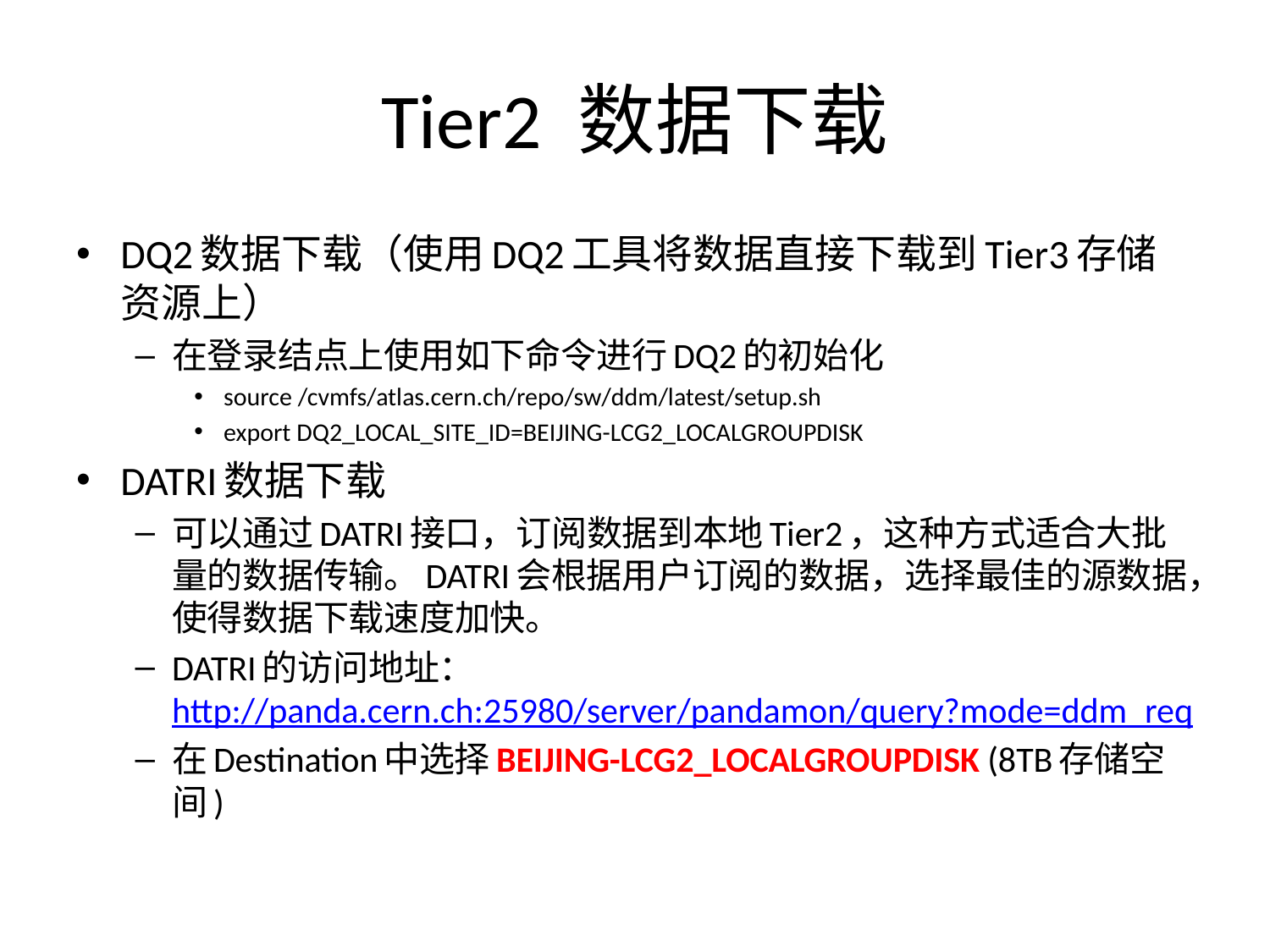

# Tier2 数据下载
DQ2数据下载（使用DQ2工具将数据直接下载到Tier3存储资源上）
在登录结点上使用如下命令进行DQ2的初始化
source /cvmfs/atlas.cern.ch/repo/sw/ddm/latest/setup.sh
export DQ2_LOCAL_SITE_ID=BEIJING-LCG2_LOCALGROUPDISK
DATRI数据下载
可以通过DATRI接口，订阅数据到本地Tier2，这种方式适合大批量的数据传输。DATRI会根据用户订阅的数据，选择最佳的源数据，使得数据下载速度加快。
DATRI的访问地址：http://panda.cern.ch:25980/server/pandamon/query?mode=ddm_req
在Destination中选择BEIJING-LCG2_LOCALGROUPDISK (8TB存储空间)